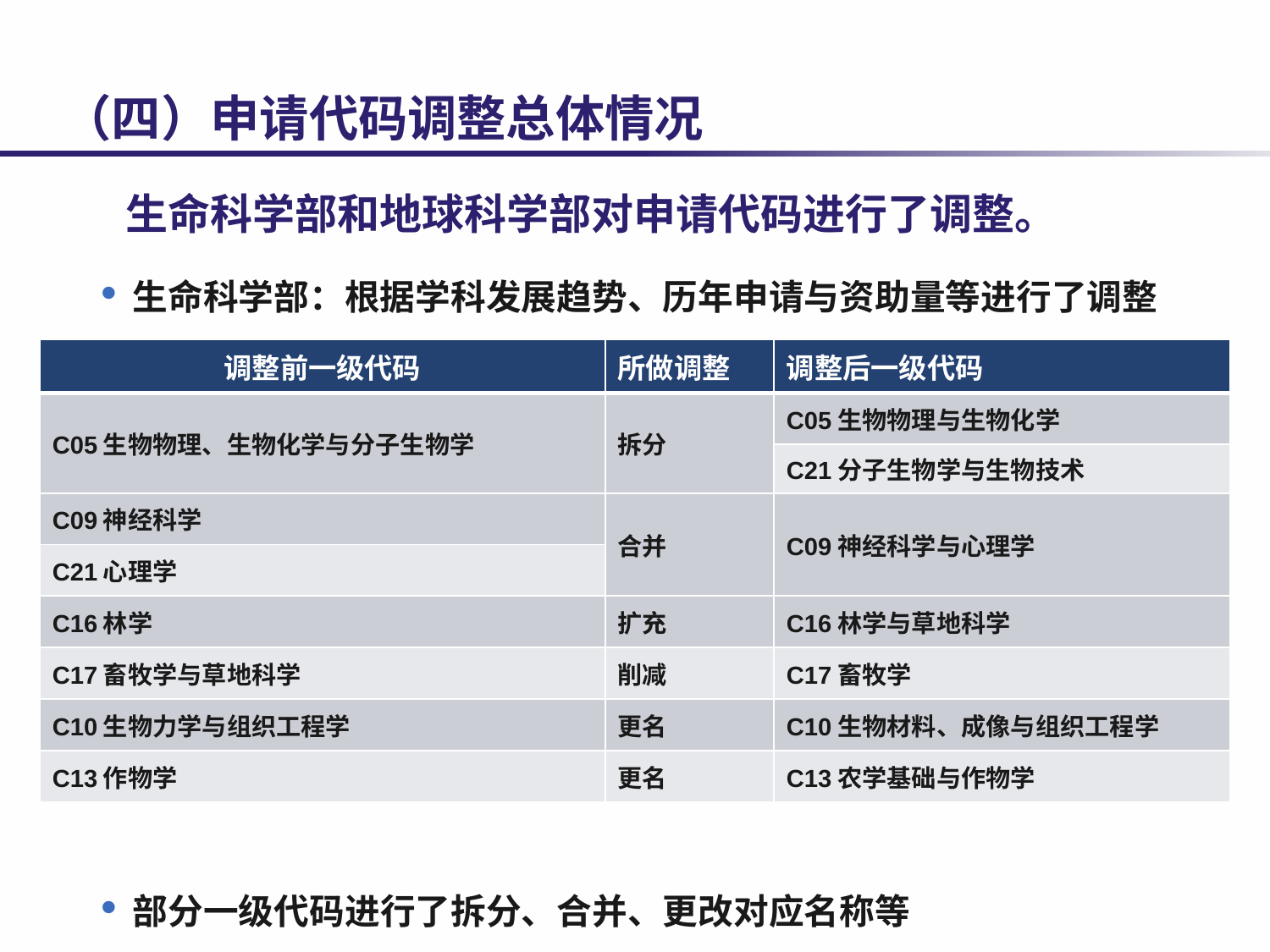

# （四）申请代码调整总体情况
     生命科学部和地球科学部对申请代码进行了调整。

生命科学部：根据学科发展趋势、历年申请与资助量等进行了调整

部分一级代码进行了拆分、合并、更改对应名称等
二级代码和三级代码进行了增减和细化

| 调整前一级代码 | 所做调整 | 调整后一级代码 |
| --- | --- | --- |
| C05生物物理、生物化学与分子生物学 | 拆分 | C05生物物理与生物化学 |
|  |  | C21分子生物学与生物技术 |
| C09神经科学 | 合并 | C09神经科学与心理学 |
| C21心理学 |  |  |
| C16林学 | 扩充 | C16林学与草地科学 |
| C17畜牧学与草地科学 | 削减 | C17畜牧学 |
| C10生物力学与组织工程学 | 更名 | C10生物材料、成像与组织工程学 |
| C13作物学 | 更名 | C13农学基础与作物学 |